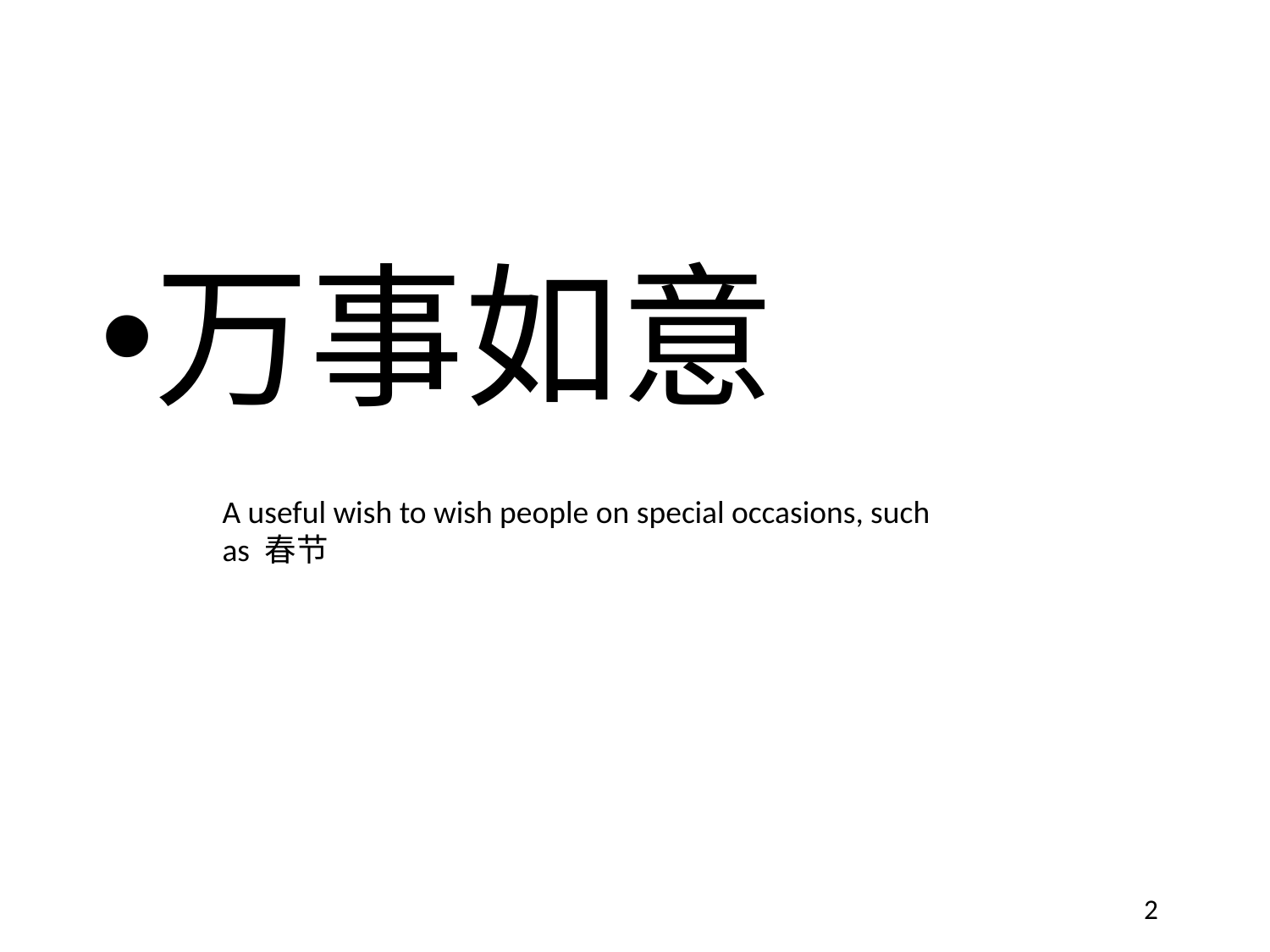

#
万事如意
A useful wish to wish people on special occasions, such as 春节
2